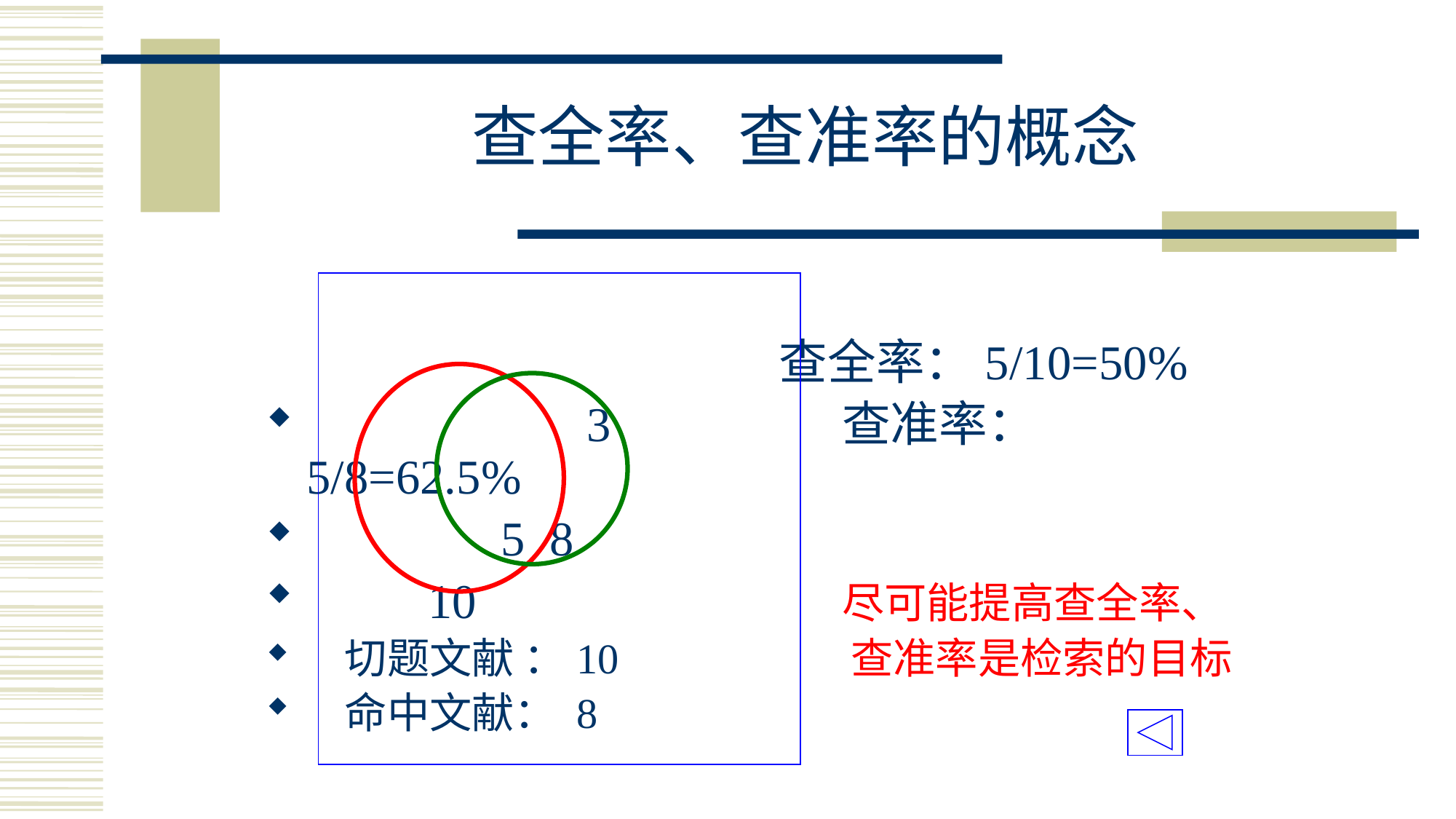

# 查全率、查准率的概念

                                              查全率：5/10=50%
                       3                  查准率：5/8=62.5%
                5  8
          10                             尽可能提高查全率、
   切题文献 ：10                     查准率是检索的目标
   命中文献： 8